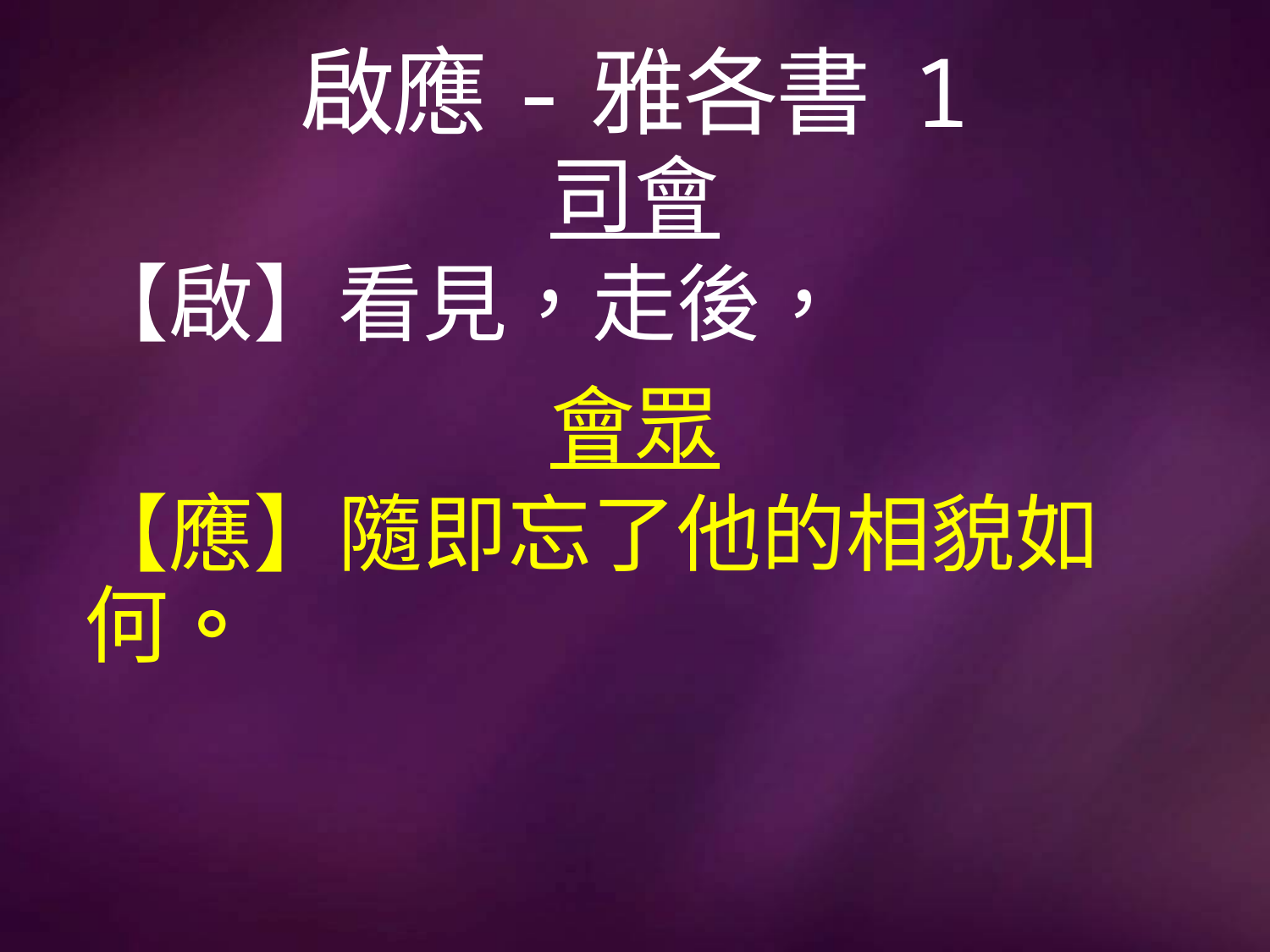

# 啟應-雅各書 1
司會
【啟】看見，走後，

會眾
【應】隨即忘了他的相貌如何。